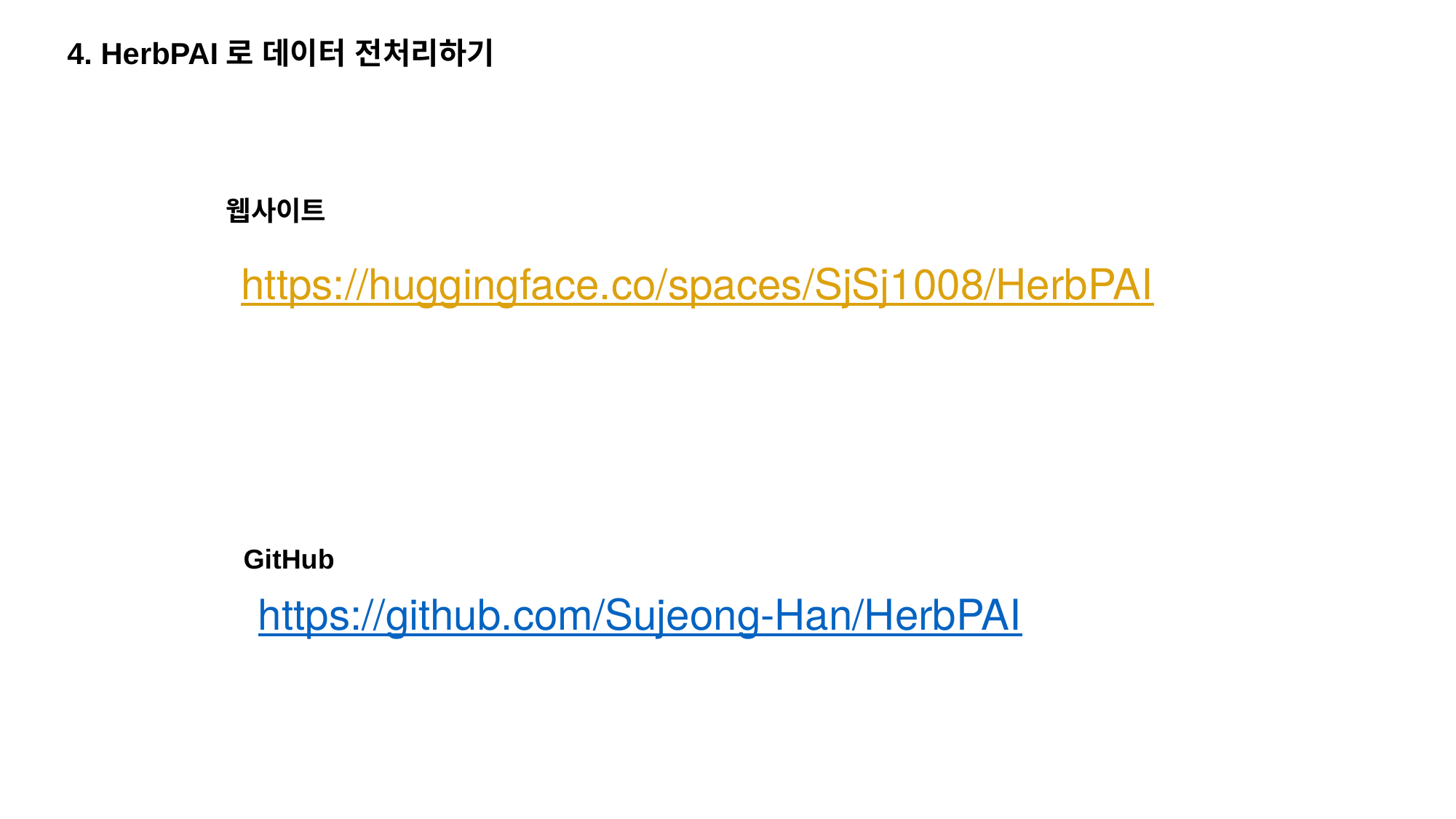

4. HerbPAI로 데이터 전처리하기
웹사이트
https://huggingface.co/spaces/SjSj1008/HerbPAI
GitHub
https://github.com/Sujeong-Han/HerbPAI